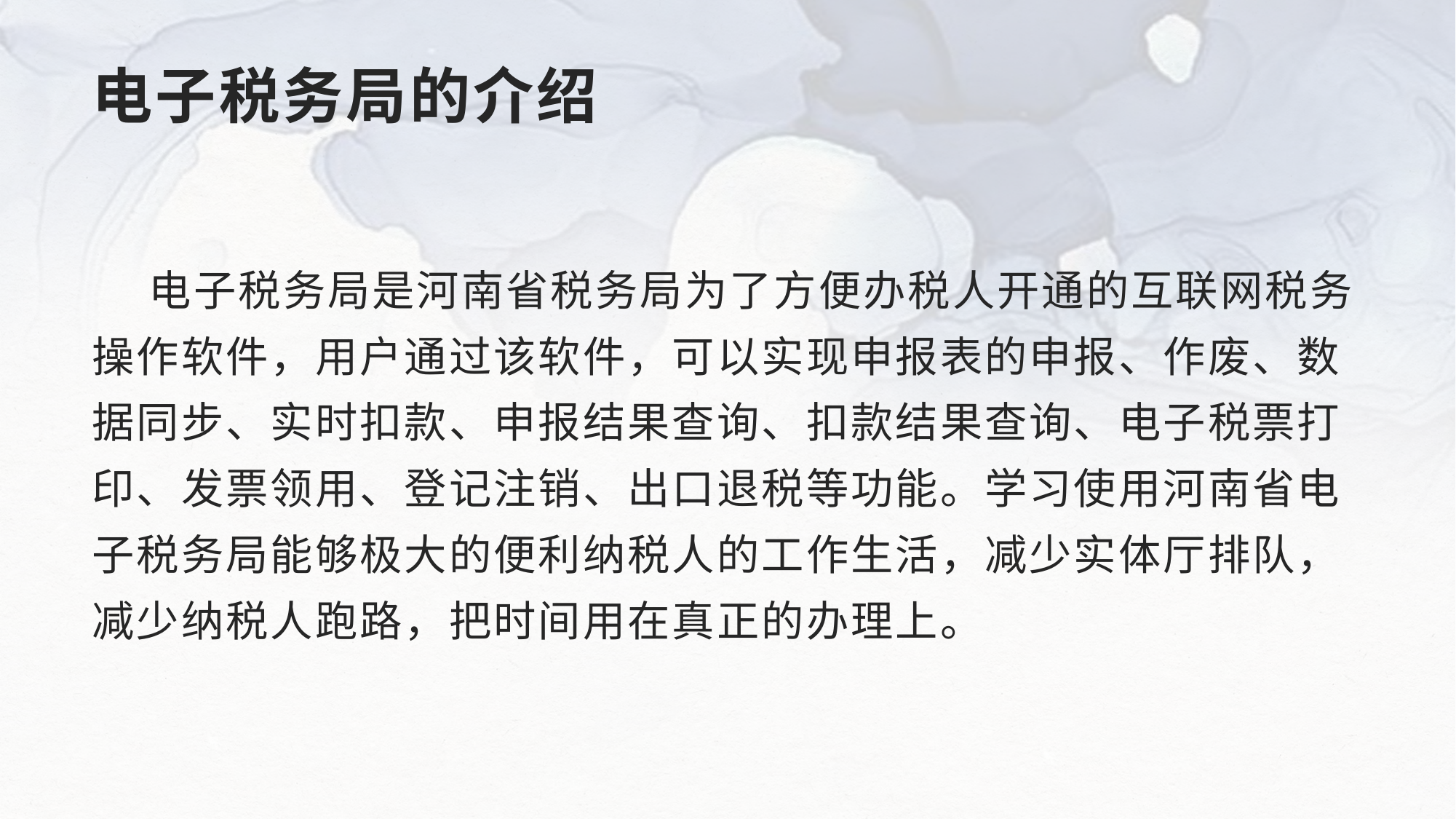

# 电子税务局的介绍

    电子税务局是河南省税务局为了方便办税人开通的互联网税务操作软件，用户通过该软件，可以实现申报表的申报、作废、数据同步、实时扣款、申报结果查询、扣款结果查询、电子税票打印、发票领用、登记注销、出口退税等功能。学习使用河南省电子税务局能够极大的便利纳税人的工作生活，减少实体厅排队，减少纳税人跑路，把时间用在真正的办理上。